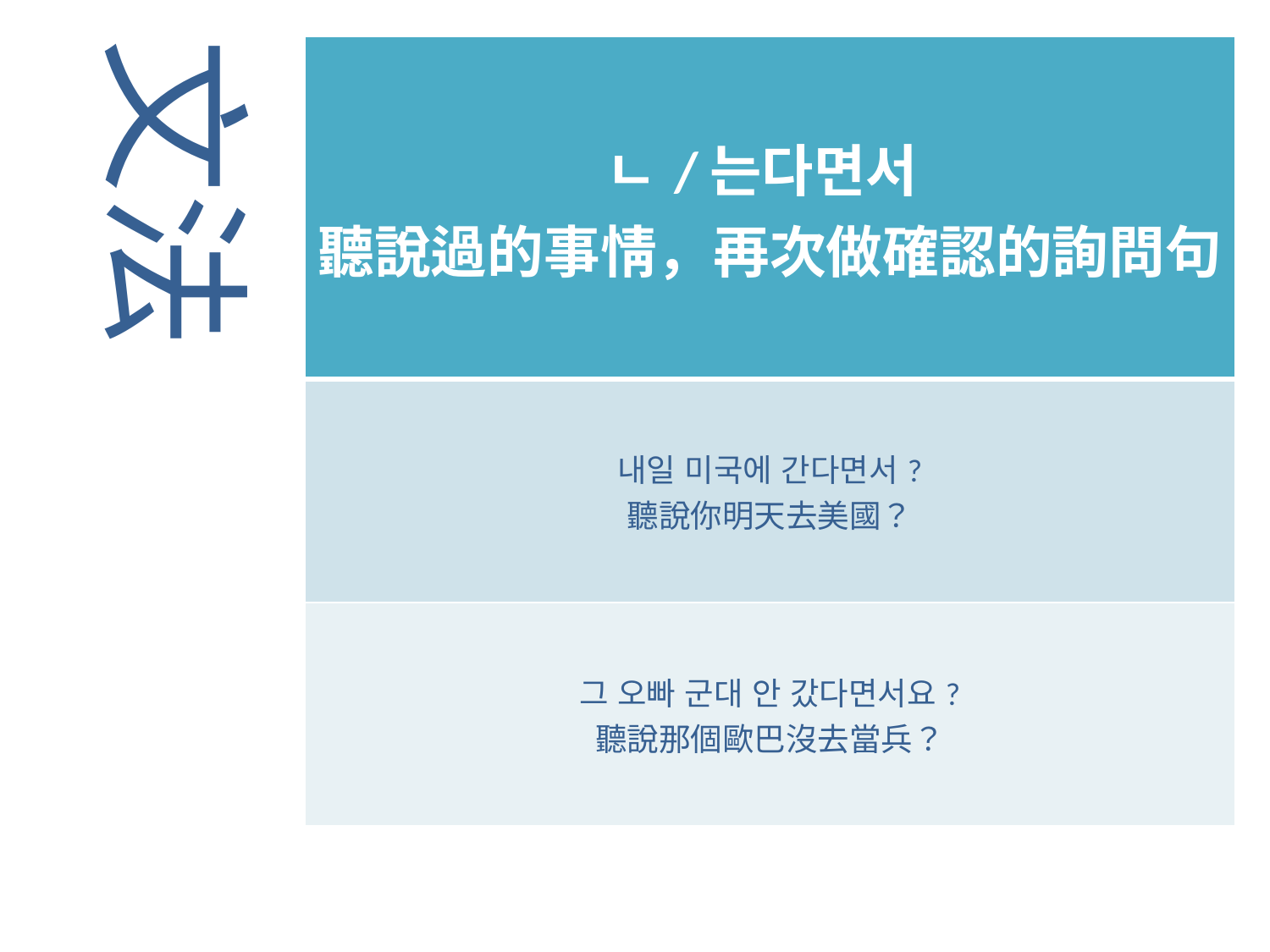

文法
| ㄴ/는다면서  聽說過的事情，再次做確認的詢問句 |
| --- |
| 내일 미국에 간다면서? 聽說你明天去美國？ |
| 그 오빠 군대 안 갔다면서요? 聽說那個歐巴沒去當兵？ |